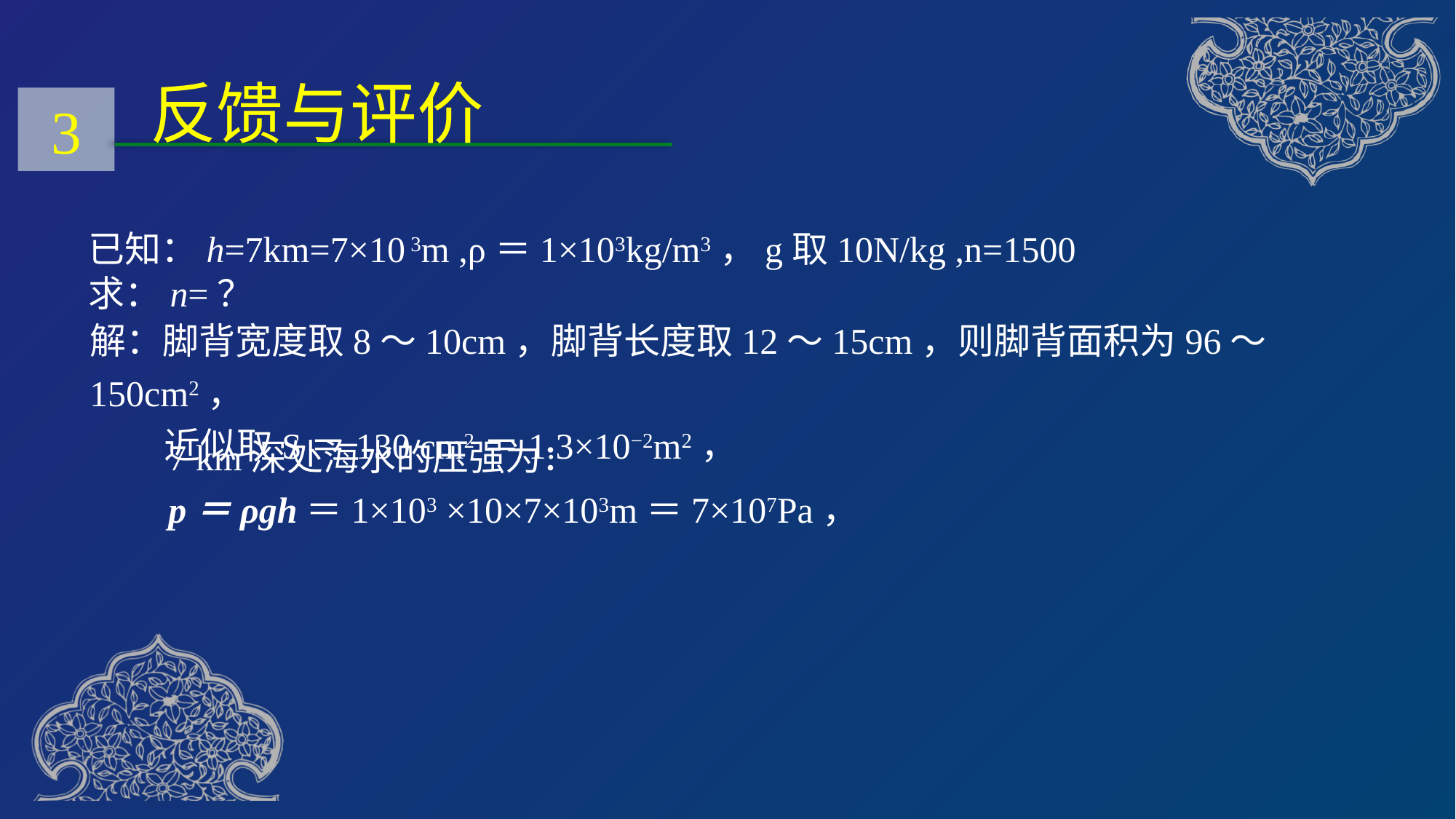

反馈与评价

3
已知：h=7km=7×10 3m ,ρ＝1×103kg/m3，g取10N/kg ,n=1500
求：n=？
解：脚背宽度取8～10cm，脚背长度取12～15cm，则脚背面积为96～150cm2，
        近似取S＝130 cm2＝1.3×10−2m2，
7 km深处海水的压强为：
p＝ρgh＝1×103 ×10×7×103m＝7×107Pa，